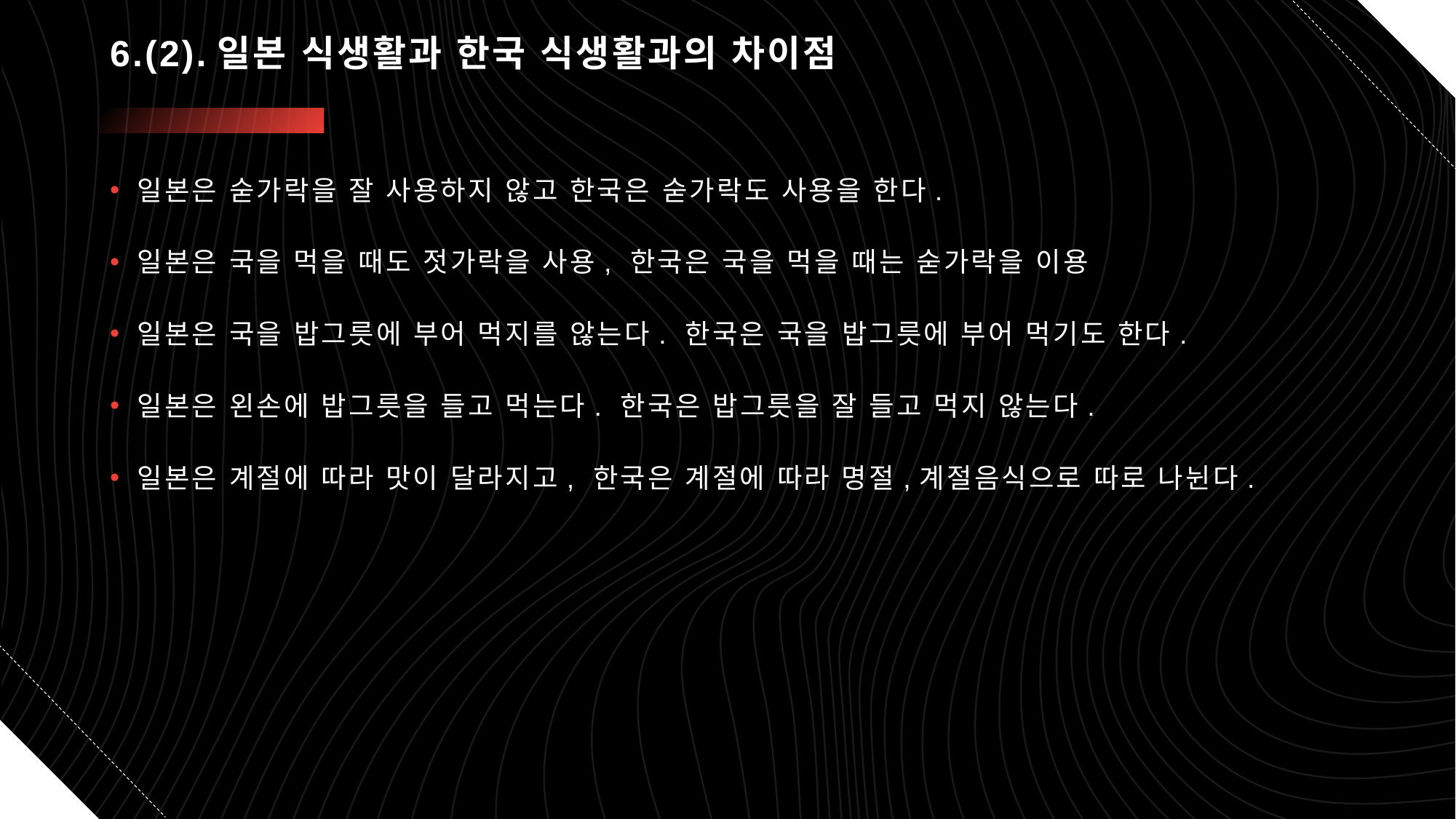

# 6.(2).일본 식생활과 한국 식생활과의 차이점
일본은 숟가락을 잘 사용하지 않고 한국은 숟가락도 사용을 한다.
일본은 국을 먹을 때도 젓가락을 사용, 한국은 국을 먹을 때는 숟가락을 이용
일본은 국을 밥그릇에 부어 먹지를 않는다. 한국은 국을 밥그릇에 부어 먹기도 한다.
일본은 왼손에 밥그릇을 들고 먹는다. 한국은 밥그릇을 잘 들고 먹지 않는다.
일본은 계절에 따라 맛이 달라지고, 한국은 계절에 따라 명절,계절음식으로 따로 나뉜다.